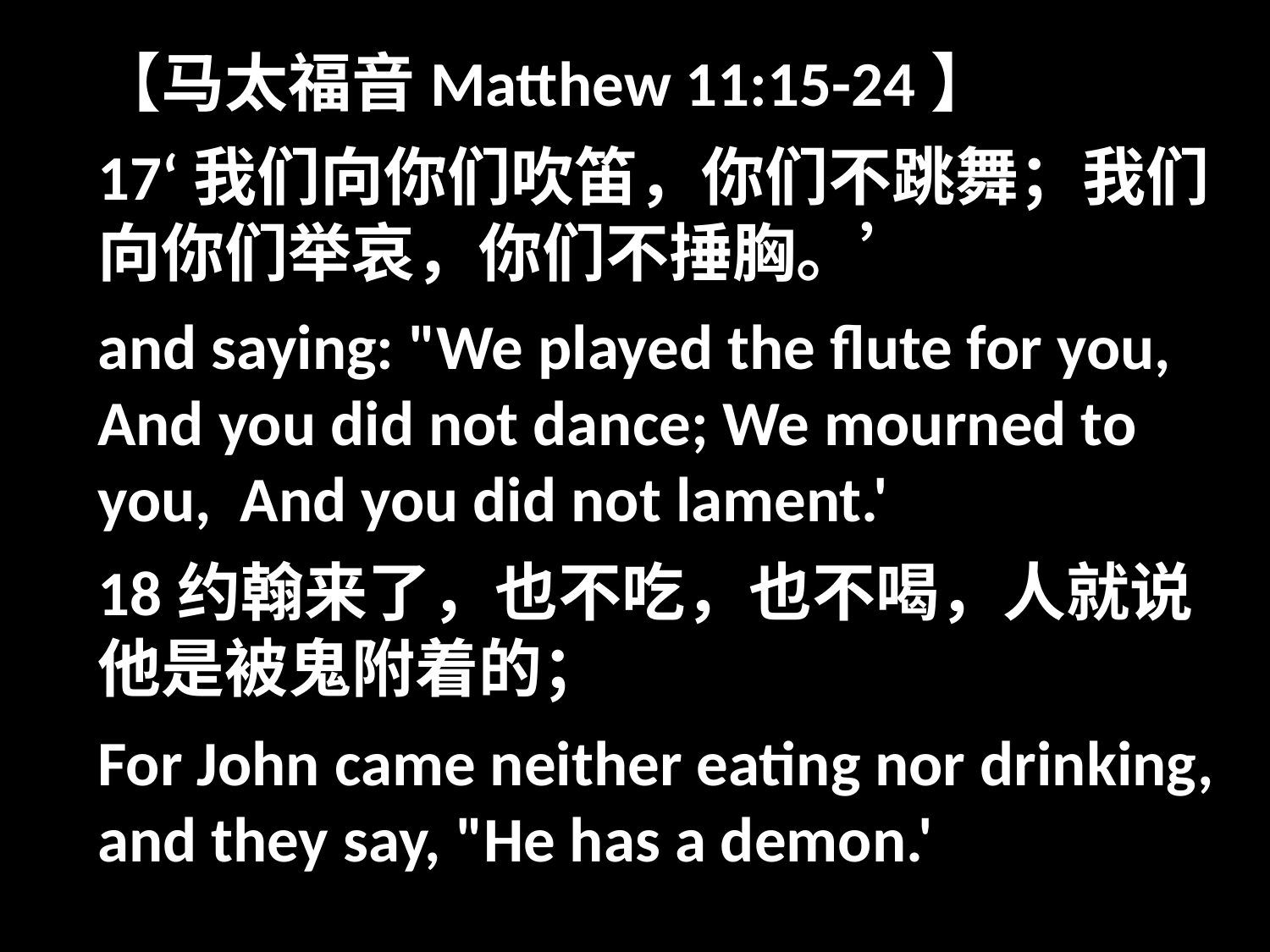

【马太福音Matthew 11:15-24】
17‘我们向你们吹笛，你们不跳舞；我们向你们举哀，你们不捶胸。’
and saying: "We played the flute for you,  And you did not dance; We mourned to you,  And you did not lament.'
18约翰来了，也不吃，也不喝，人就说他是被鬼附着的；
For John came neither eating nor drinking, and they say, "He has a demon.'